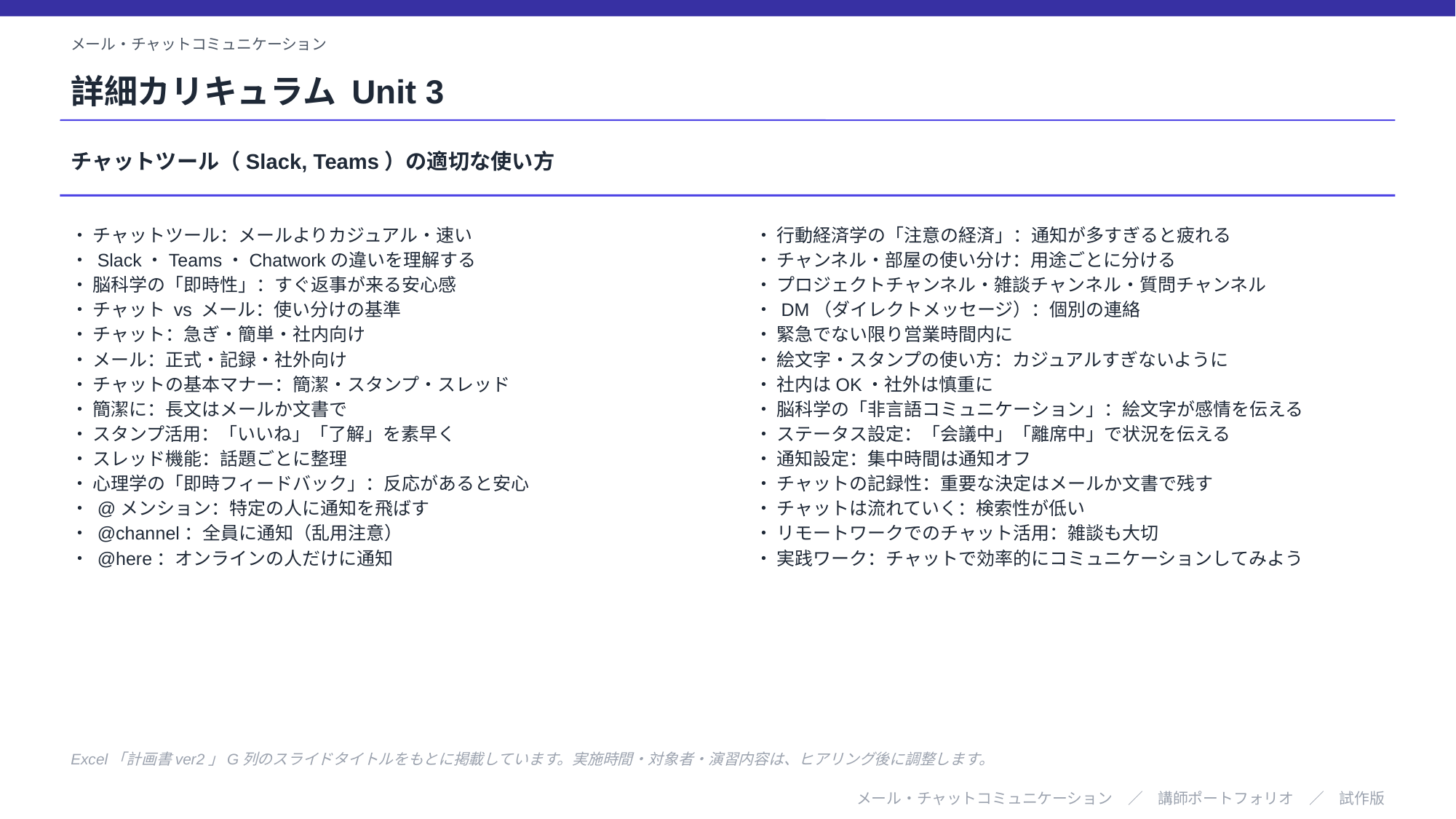

メール・チャットコミュニケーション
詳細カリキュラム Unit 3

チャットツール（Slack, Teams）の適切な使い方

・ チャットツール：メールよりカジュアル・速い
・ Slack・Teams・Chatworkの違いを理解する
・ 脳科学の「即時性」：すぐ返事が来る安心感
・ チャット vs メール：使い分けの基準
・ チャット：急ぎ・簡単・社内向け
・ メール：正式・記録・社外向け
・ チャットの基本マナー：簡潔・スタンプ・スレッド
・ 簡潔に：長文はメールか文書で
・ スタンプ活用：「いいね」「了解」を素早く
・ スレッド機能：話題ごとに整理
・ 心理学の「即時フィードバック」：反応があると安心
・ @メンション：特定の人に通知を飛ばす
・ @channel：全員に通知（乱用注意）
・ @here：オンラインの人だけに通知
・ 行動経済学の「注意の経済」：通知が多すぎると疲れる
・ チャンネル・部屋の使い分け：用途ごとに分ける
・ プロジェクトチャンネル・雑談チャンネル・質問チャンネル
・ DM（ダイレクトメッセージ）：個別の連絡
・ 緊急でない限り営業時間内に
・ 絵文字・スタンプの使い方：カジュアルすぎないように
・ 社内はOK・社外は慎重に
・ 脳科学の「非言語コミュニケーション」：絵文字が感情を伝える
・ ステータス設定：「会議中」「離席中」で状況を伝える
・ 通知設定：集中時間は通知オフ
・ チャットの記録性：重要な決定はメールか文書で残す
・ チャットは流れていく：検索性が低い
・ リモートワークでのチャット活用：雑談も大切
・ 実践ワーク：チャットで効率的にコミュニケーションしてみよう
Excel「計画書ver2」G列のスライドタイトルをもとに掲載しています。実施時間・対象者・演習内容は、ヒアリング後に調整します。
メール・チャットコミュニケーション　／　講師ポートフォリオ　／　試作版